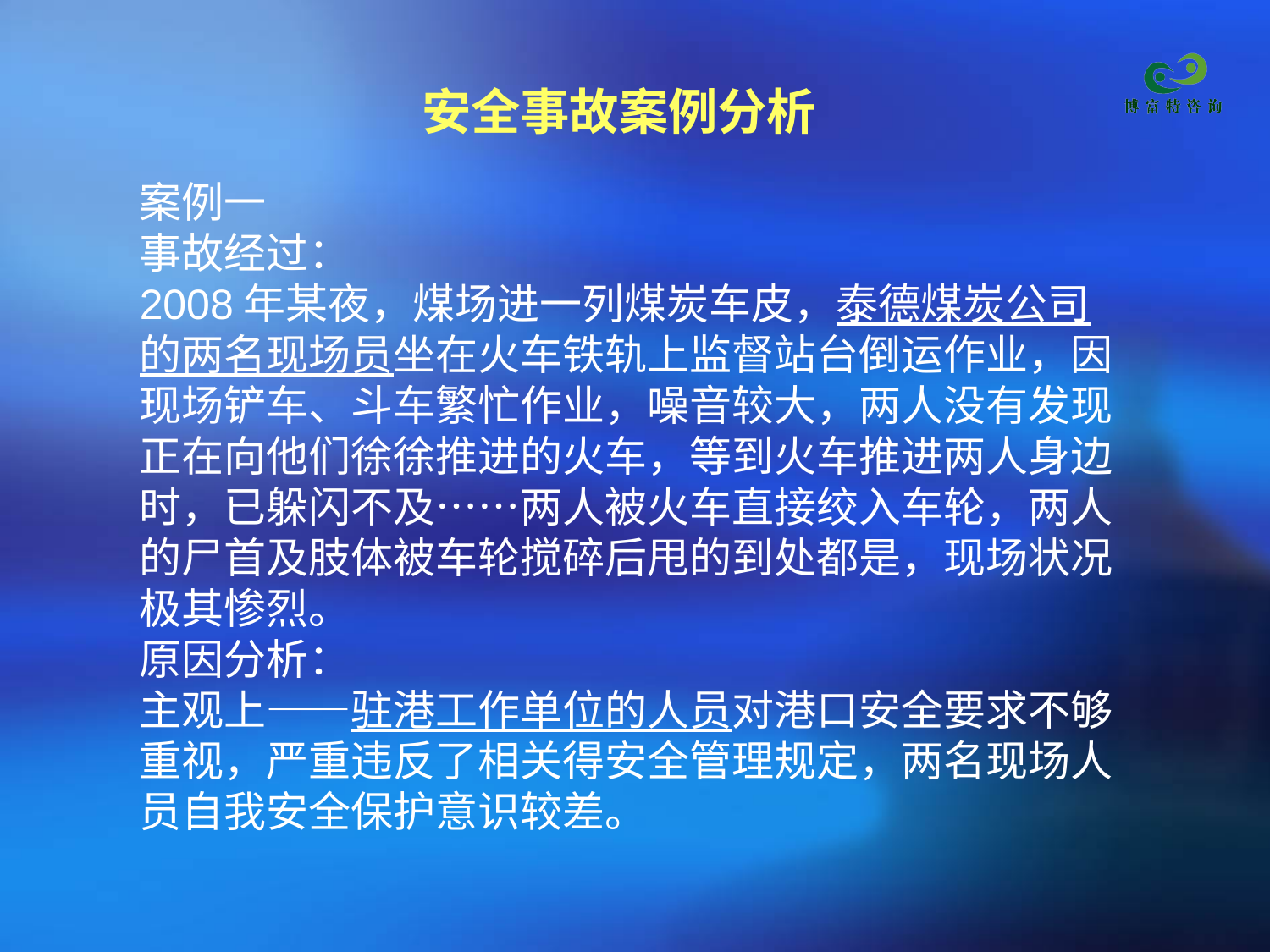

安全事故案例分析
案例一
事故经过：
2008年某夜，煤场进一列煤炭车皮，泰德煤炭公司的两名现场员坐在火车铁轨上监督站台倒运作业，因现场铲车、斗车繁忙作业，噪音较大，两人没有发现正在向他们徐徐推进的火车，等到火车推进两人身边时，已躲闪不及……两人被火车直接绞入车轮，两人的尸首及肢体被车轮搅碎后甩的到处都是，现场状况极其惨烈。
原因分析：
主观上——驻港工作单位的人员对港口安全要求不够重视，严重违反了相关得安全管理规定，两名现场人员自我安全保护意识较差。